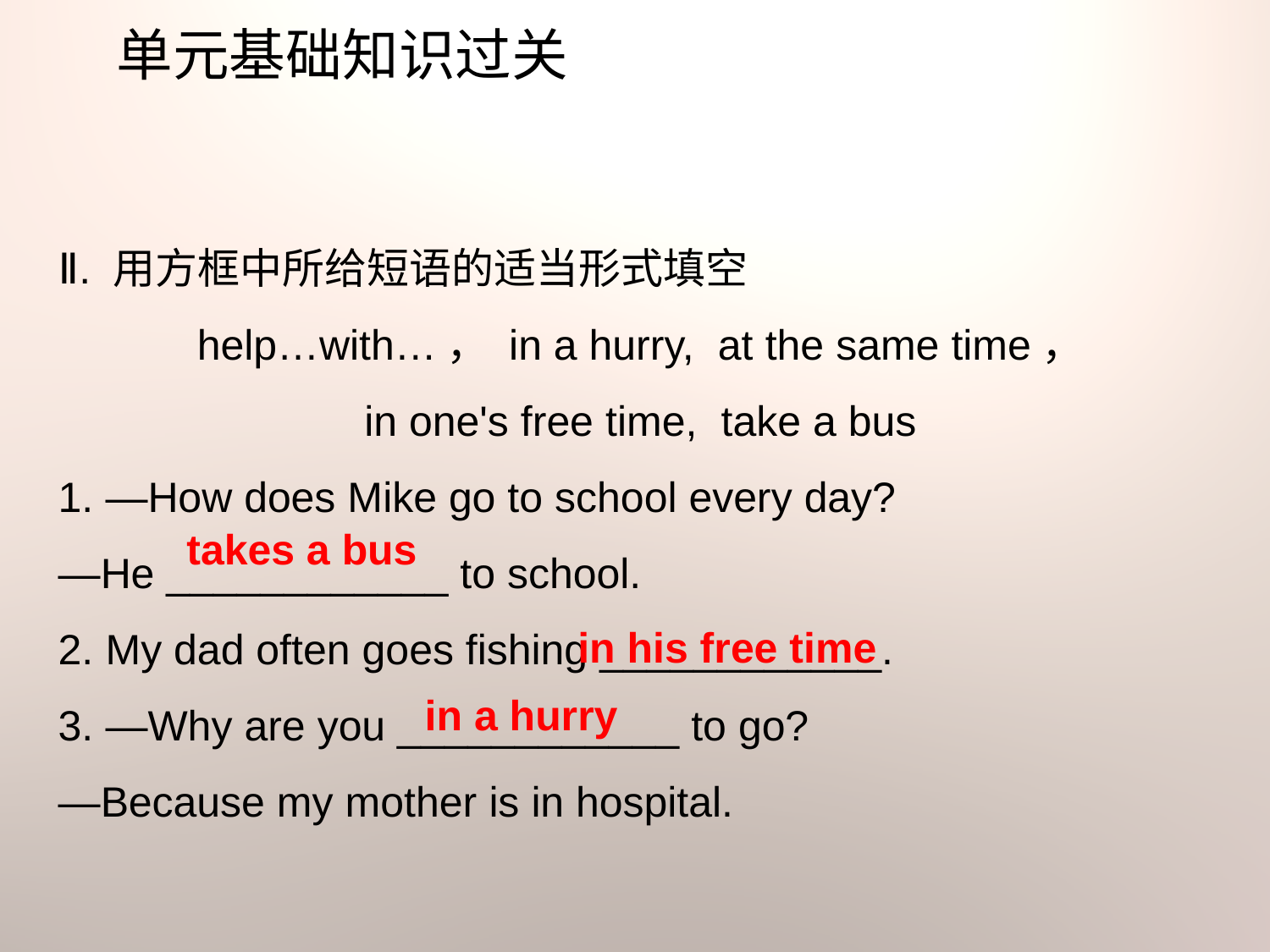

单元基础知识过关
Ⅱ. 用方框中所给短语的适当形式填空
help…with…， in a hurry,  at the same time，
in one's free time,  take a bus
1. —How does Mike go to school every day?
—He ____________ to school.
2. My dad often goes fishing ____________.
3. —Why are you ____________ to go?
—Because my mother is in hospital.
takes a bus
in his free time
in a hurry